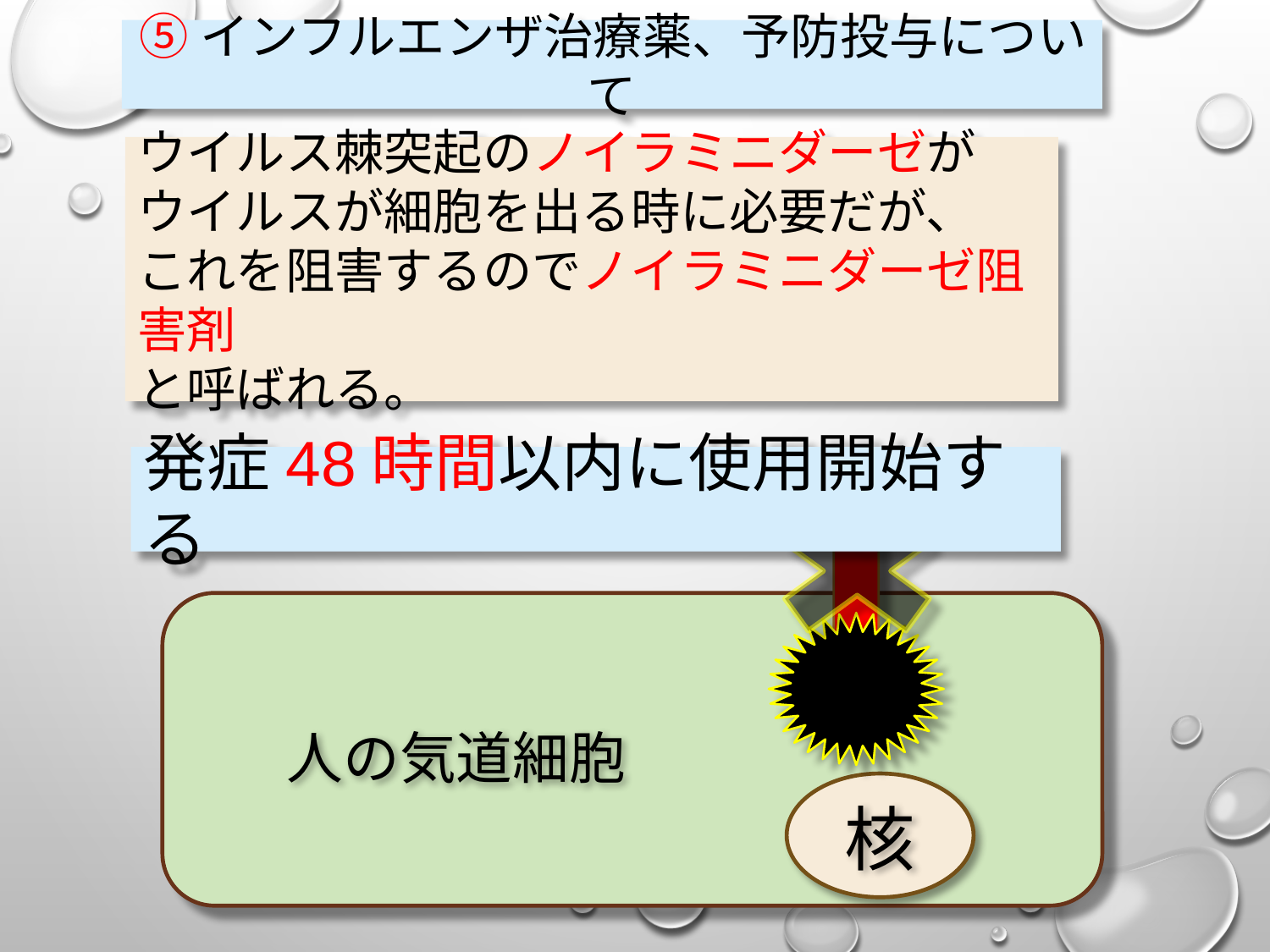

⑤インフルエンザ治療薬、予防投与について

ウイルス棘突起のノイラミニダーゼが
ウイルスが細胞を出る時に必要だが、
これを阻害するのでノイラミニダーゼ阻害剤
と呼ばれる。

現在使用されている薬は総てウイルスが
細胞外に出るのを防ぐ作用を持つ。
ウイルスを殺す作用は無い
発症48時間以内に使用開始する

核
人の気道細胞